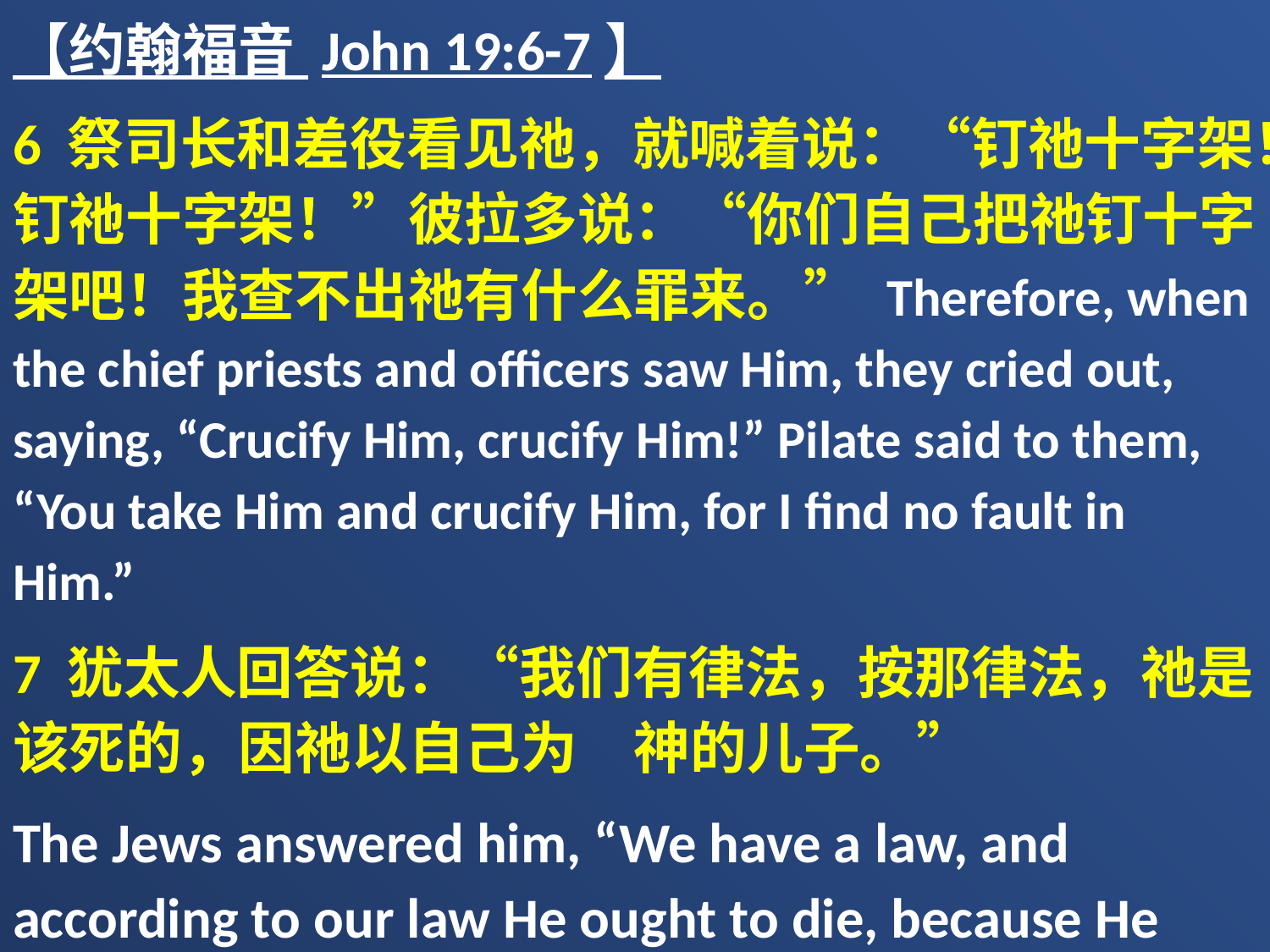

【约翰福音 John 19:6-7】
6 祭司长和差役看见祂，就喊着说：“钉祂十字架！钉祂十字架！”彼拉多说：“你们自己把祂钉十字架吧！我查不出祂有什么罪来。” Therefore, when the chief priests and officers saw Him, they cried out, saying, “Crucify Him, crucify Him!” Pilate said to them, “You take Him and crucify Him, for I find no fault in Him.”
7 犹太人回答说：“我们有律法，按那律法，祂是该死的，因祂以自己为　神的儿子。”
The Jews answered him, “We have a law, and according to our law He ought to die, because He made Himself the Son of God.”